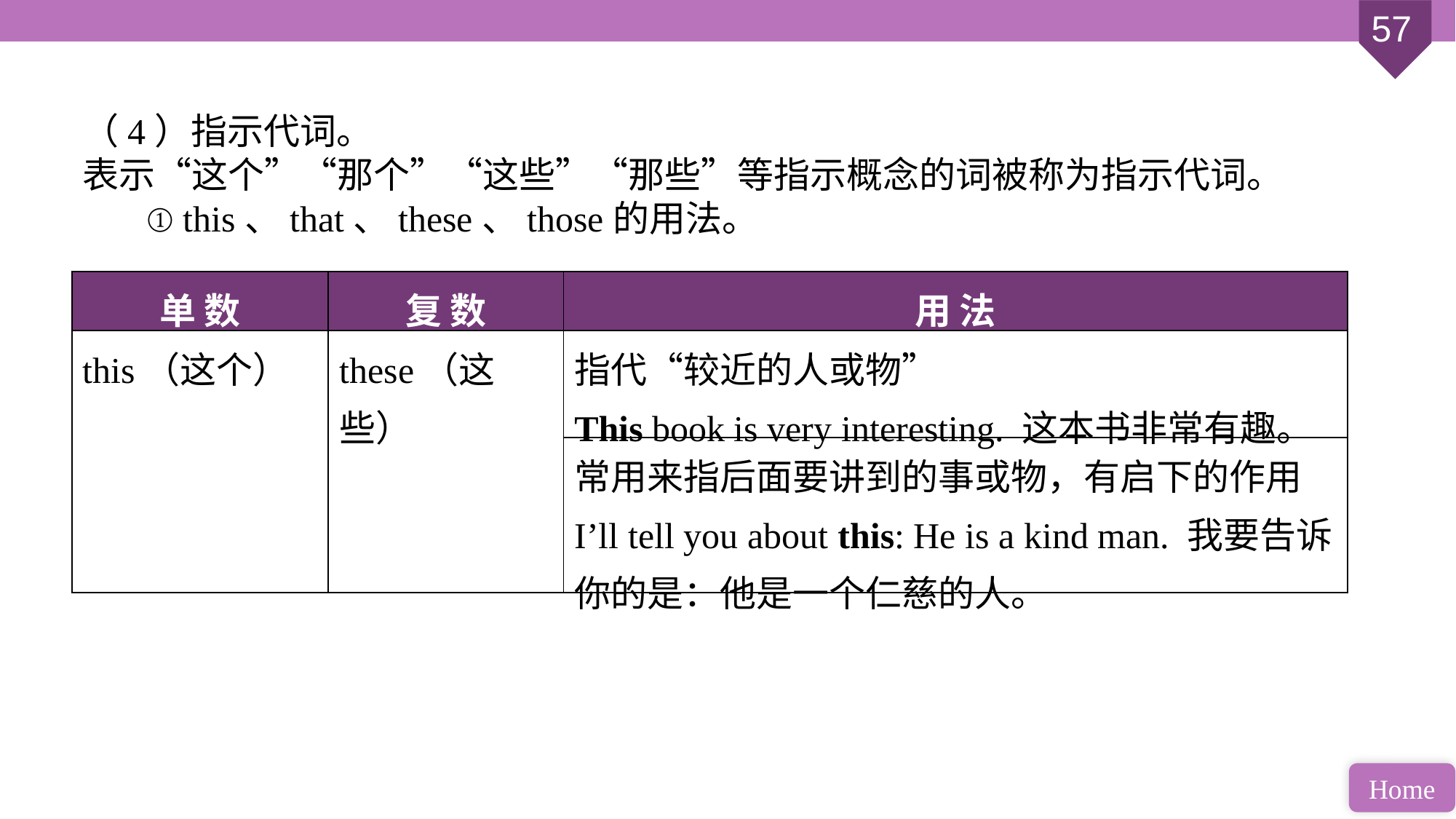

（4）指示代词。
表示“这个”“那个”“这些”“那些”等指示概念的词被称为指示代词。
       ① this、that、these、those的用法。
| 单 数 | 复 数 | 用 法 |
| --- | --- | --- |
| this（这个） | these（这些） | 指代“较近的人或物” This book is very interesting. 这本书非常有趣。 |
|  |  | 常用来指后面要讲到的事或物，有启下的作用 I’ll tell you about this: He is a kind man. 我要告诉你的是：他是一个仁慈的人。 |